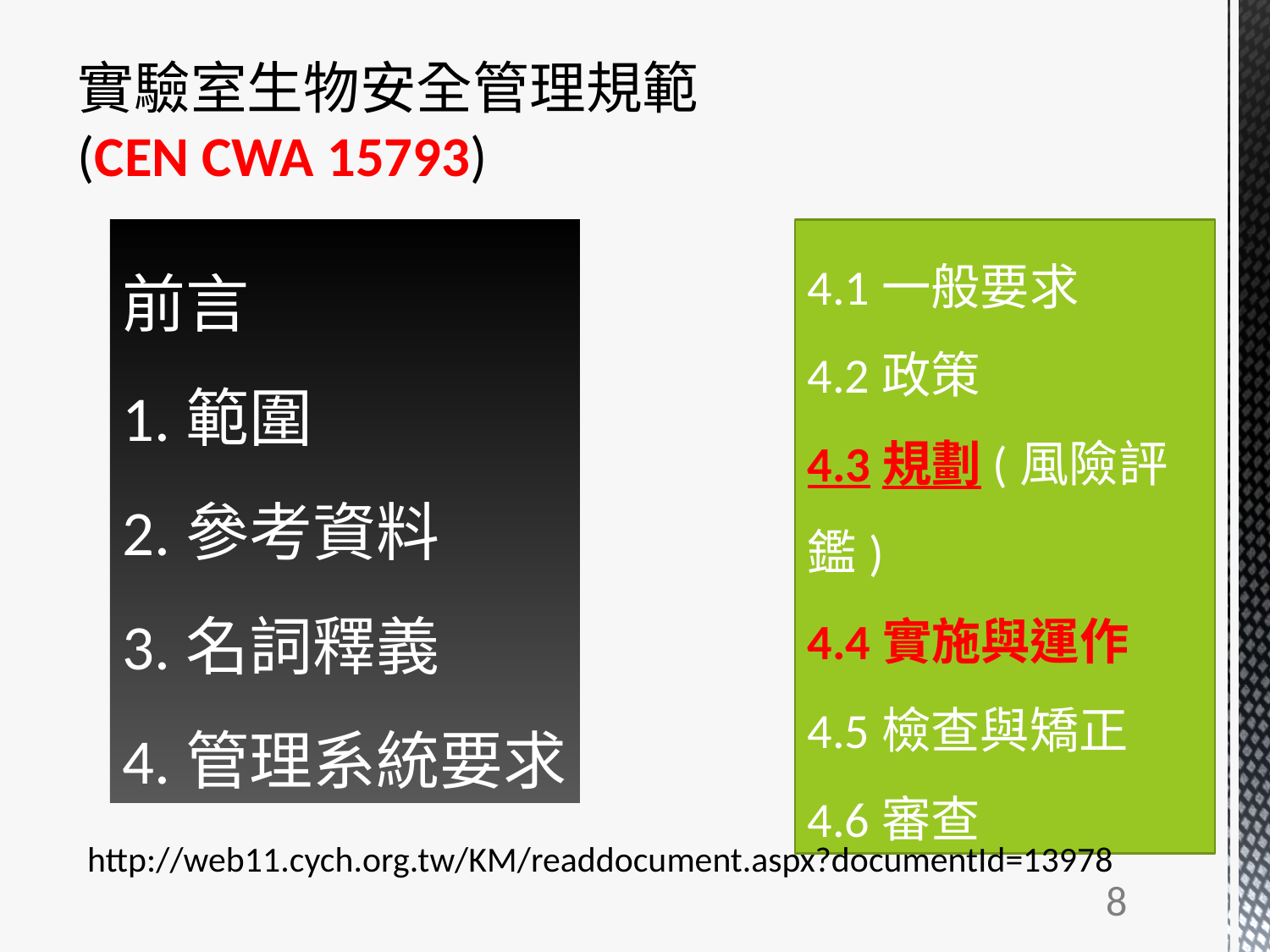

# 實驗室生物安全管理規範 (CEN CWA 15793)
前言
1.範圍
2.參考資料
3.名詞釋義
4.管理系統要求
4.1一般要求
4.2政策
4.3規劃(風險評鑑)
4.4實施與運作
4.5檢查與矯正
4.6審查
http://web11.cych.org.tw/KM/readdocument.aspx?documentId=13978

8